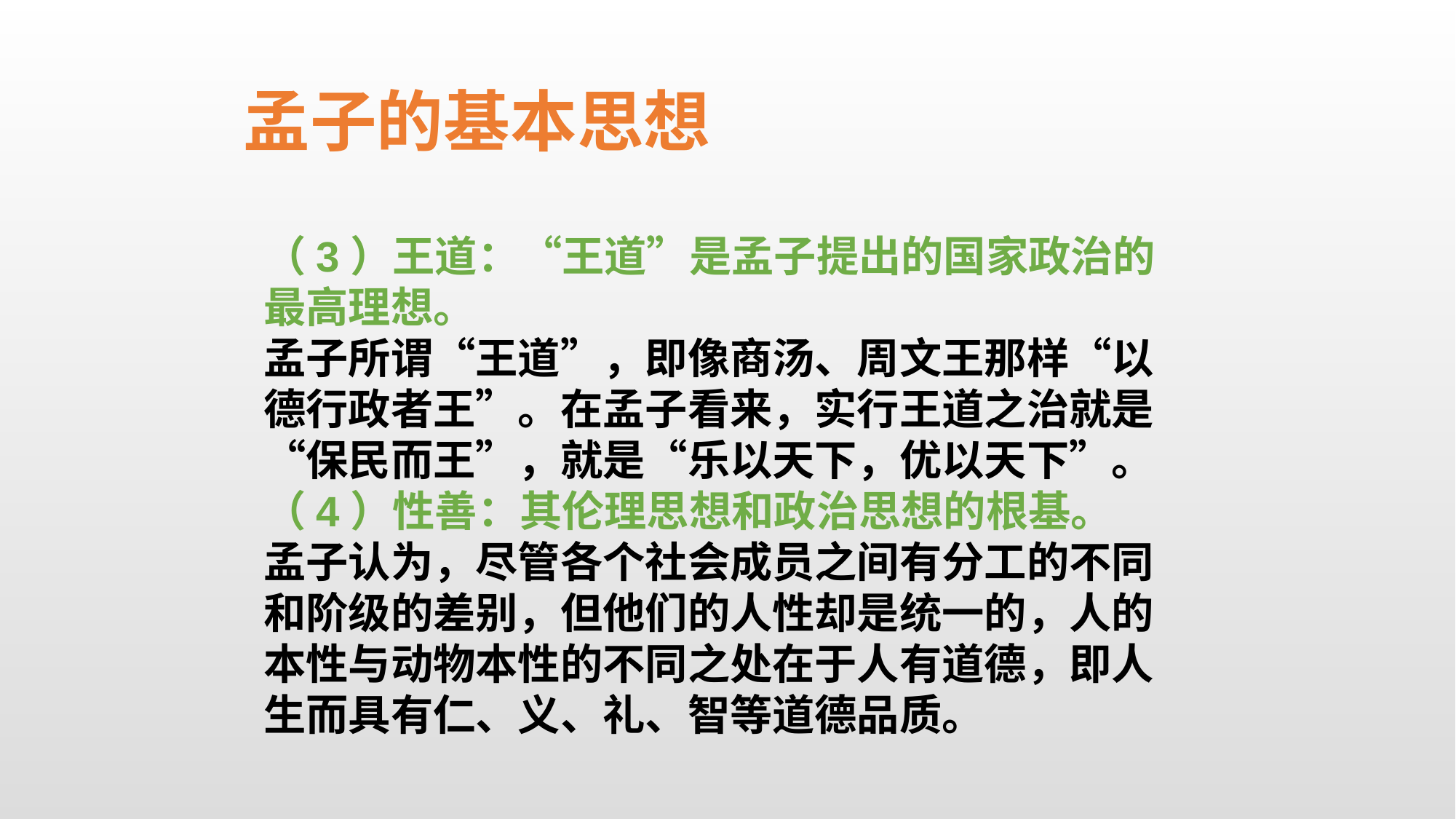

孟子的基本思想
（3）王道：“王道”是孟子提出的国家政治的最高理想。
孟子所谓“王道”，即像商汤、周文王那样“以德行政者王”。在孟子看来，实行王道之治就是“保民而王”，就是“乐以天下，优以天下”。
（4）性善：其伦理思想和政治思想的根基。
孟子认为，尽管各个社会成员之间有分工的不同和阶级的差别，但他们的人性却是统一的，人的本性与动物本性的不同之处在于人有道德，即人生而具有仁、义、礼、智等道德品质。